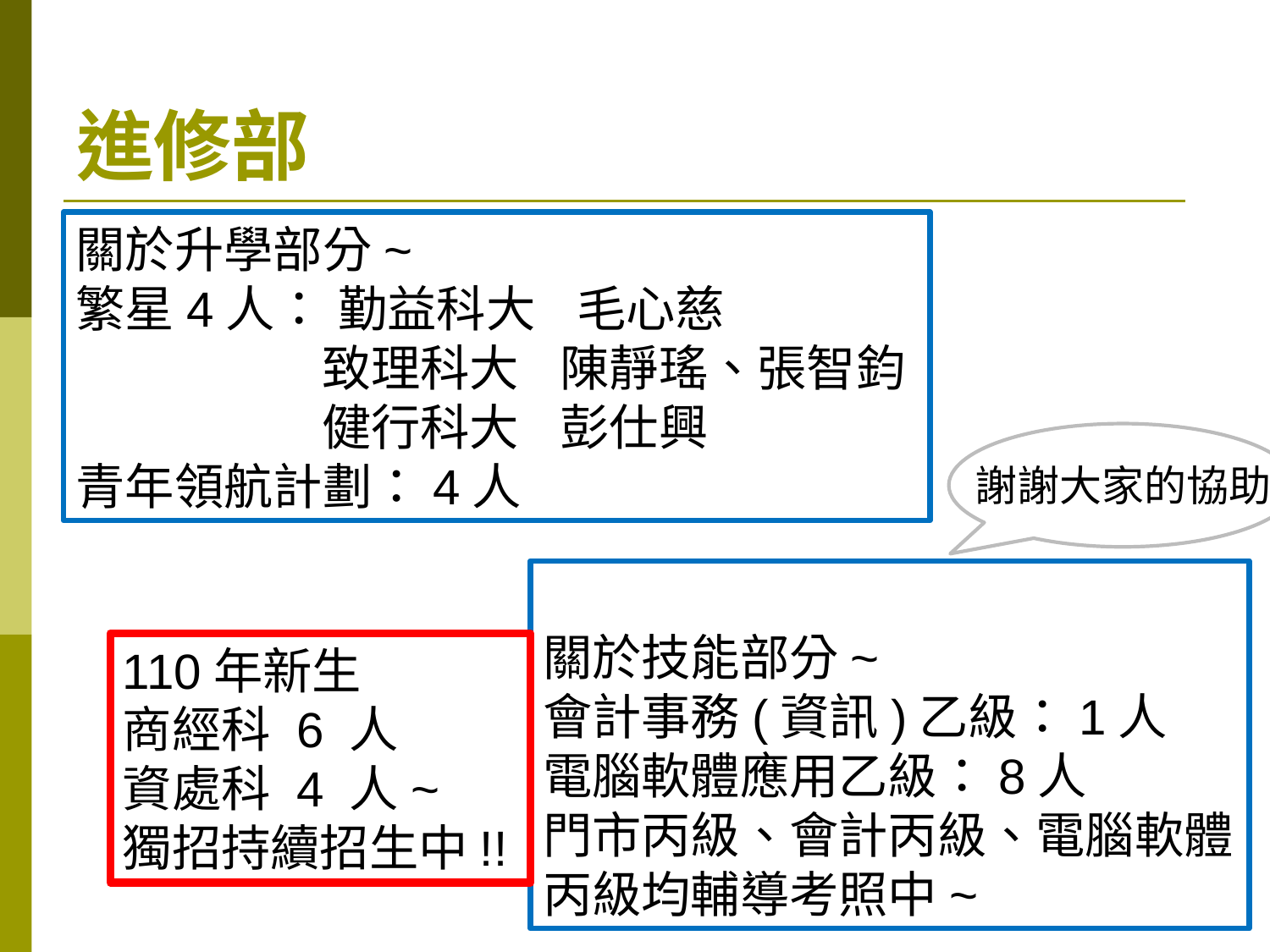

# 進修部
關於升學部分~
繁星4人： 勤益科大   毛心慈
                 致理科大   陳靜瑤、張智鈞
                 健行科大   彭仕興
青年領航計劃：4人

謝謝大家的協助~

關於技能部分~
會計事務(資訊)乙級：1人
電腦軟體應用乙級：8人
門市丙級、會計丙級、電腦軟體丙級均輔導考照中~
110年新生
商經科 6 人
資處科 4 人~
獨招持續招生中!!